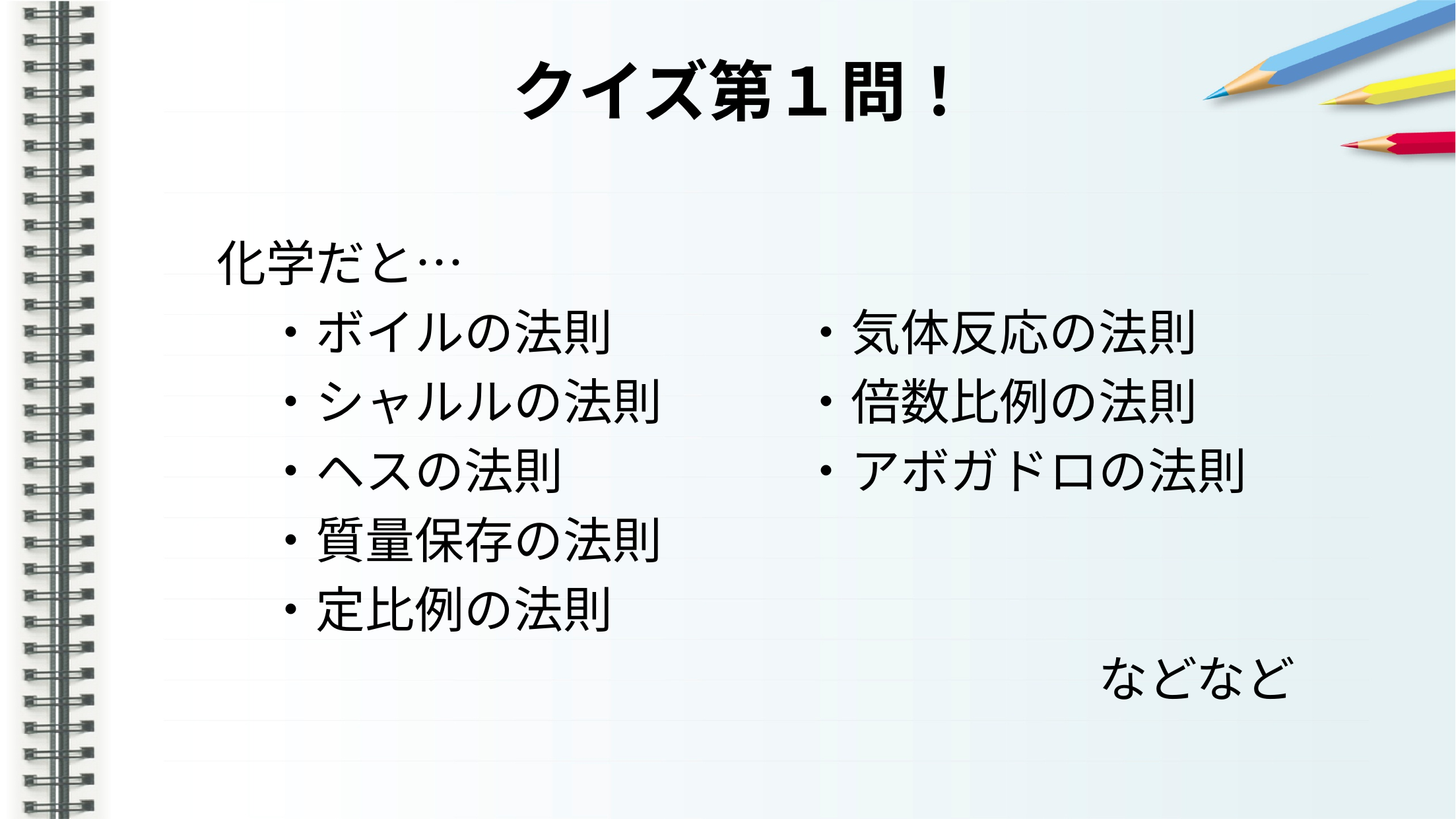

クイズ第１問！
化学だと…
　・ボイルの法則
　・シャルルの法則
　・ヘスの法則
　・質量保存の法則
　・定比例の法則

・気体反応の法則
・倍数比例の法則
・アボガドロの法則

　　　　　　などなど